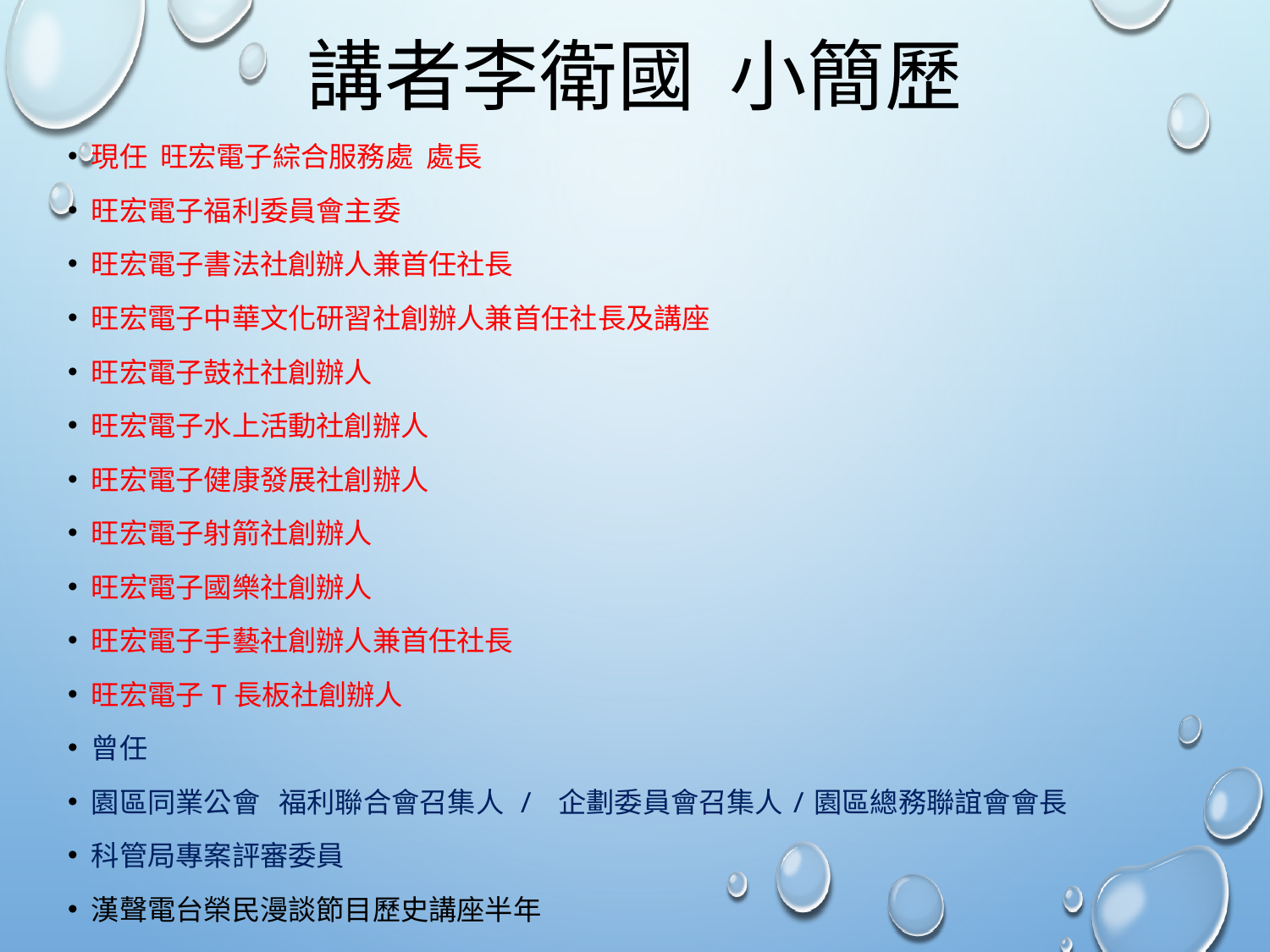

# 講者李衛國  小簡歷
現任  旺宏電子綜合服務處  處長
旺宏電子福利委員會主委
旺宏電子書法社創辦人兼首任社長
旺宏電子中華文化研習社創辦人兼首任社長及講座
旺宏電子鼓社社創辦人
旺宏電子水上活動社創辦人
旺宏電子健康發展社創辦人
旺宏電子射箭社創辦人
旺宏電子國樂社創辦人
旺宏電子手藝社創辦人兼首任社長
旺宏電子t長板社創辦人
曾任
園區同業公會   福利聯合會召集人 / 企劃委員會召集人/園區總務聯誼會會長
科管局專案評審委員
漢聲電台榮民漫談節目歷史講座半年